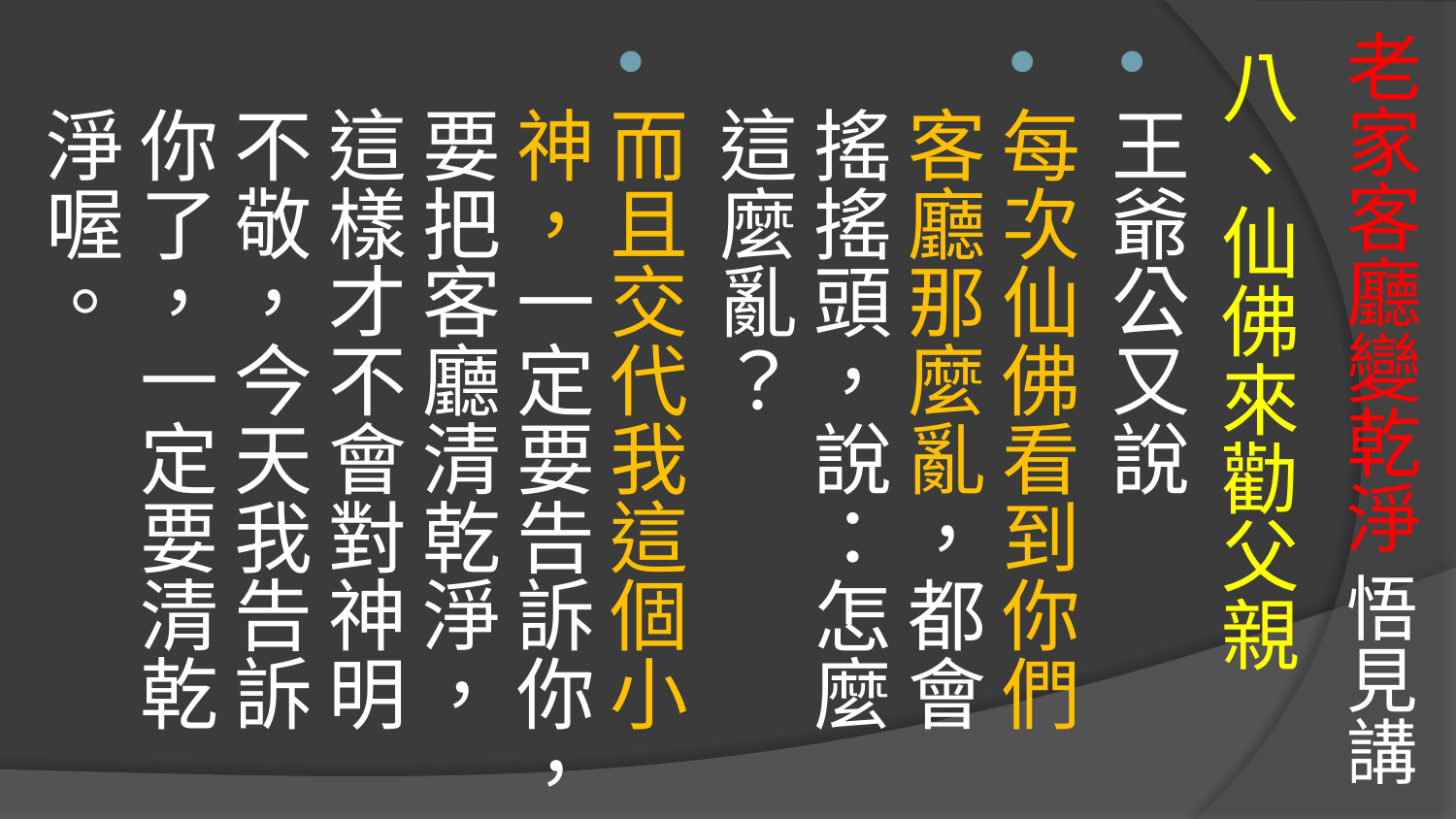

# 老家客廳變乾淨 悟見講
八、仙佛來勸父親
王爺公又說
每次仙佛看到你們客廳那麼亂，都會搖搖頭，說：怎麼這麼亂？
而且交代我這個小神，一定要告訴你，要把客廳清乾淨，這樣才不會對神明不敬，今天我告訴你了，一定要清乾淨喔。